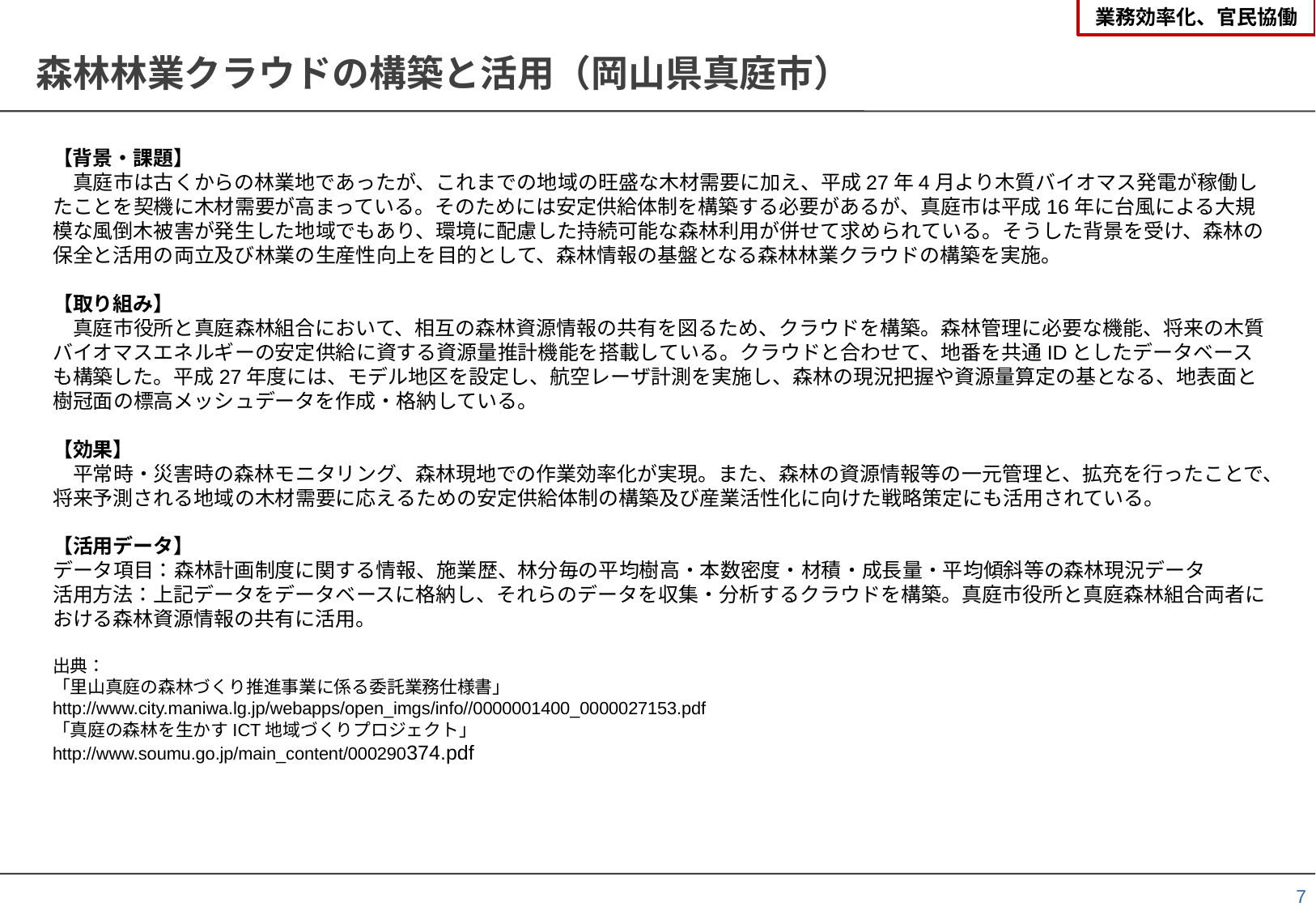

業務効率化、官民協働
# 森林林業クラウドの構築と活用（岡山県真庭市）
【背景・課題】
　真庭市は古くからの林業地であったが、これまでの地域の旺盛な木材需要に加え、平成27年4月より木質バイオマス発電が稼働したことを契機に木材需要が高まっている。そのためには安定供給体制を構築する必要があるが、真庭市は平成16年に台風による大規模な風倒木被害が発生した地域でもあり、環境に配慮した持続可能な森林利用が併せて求められている。そうした背景を受け、森林の保全と活用の両立及び林業の生産性向上を目的として、森林情報の基盤となる森林林業クラウドの構築を実施。

【取り組み】
　真庭市役所と真庭森林組合において、相互の森林資源情報の共有を図るため、クラウドを構築。森林管理に必要な機能、将来の木質バイオマスエネルギーの安定供給に資する資源量推計機能を搭載している。クラウドと合わせて、地番を共通IDとしたデータベースも構築した。平成27年度には、モデル地区を設定し、航空レーザ計測を実施し、森林の現況把握や資源量算定の基となる、地表面と樹冠面の標高メッシュデータを作成・格納している。

【効果】
　平常時・災害時の森林モニタリング、森林現地での作業効率化が実現。また、森林の資源情報等の一元管理と、拡充を行ったことで、将来予測される地域の木材需要に応えるための安定供給体制の構築及び産業活性化に向けた戦略策定にも活用されている。

【活用データ】
データ項目：森林計画制度に関する情報、施業歴、林分毎の平均樹高・本数密度・材積・成長量・平均傾斜等の森林現況データ
活用方法：上記データをデータベースに格納し、それらのデータを収集・分析するクラウドを構築。真庭市役所と真庭森林組合両者における森林資源情報の共有に活用。

出典：
「里山真庭の森林づくり推進事業に係る委託業務仕様書」
http://www.city.maniwa.lg.jp/webapps/open_imgs/info//0000001400_0000027153.pdf
「真庭の森林を生かすICT地域づくりプロジェクト」
http://www.soumu.go.jp/main_content/000290374.pdf
7